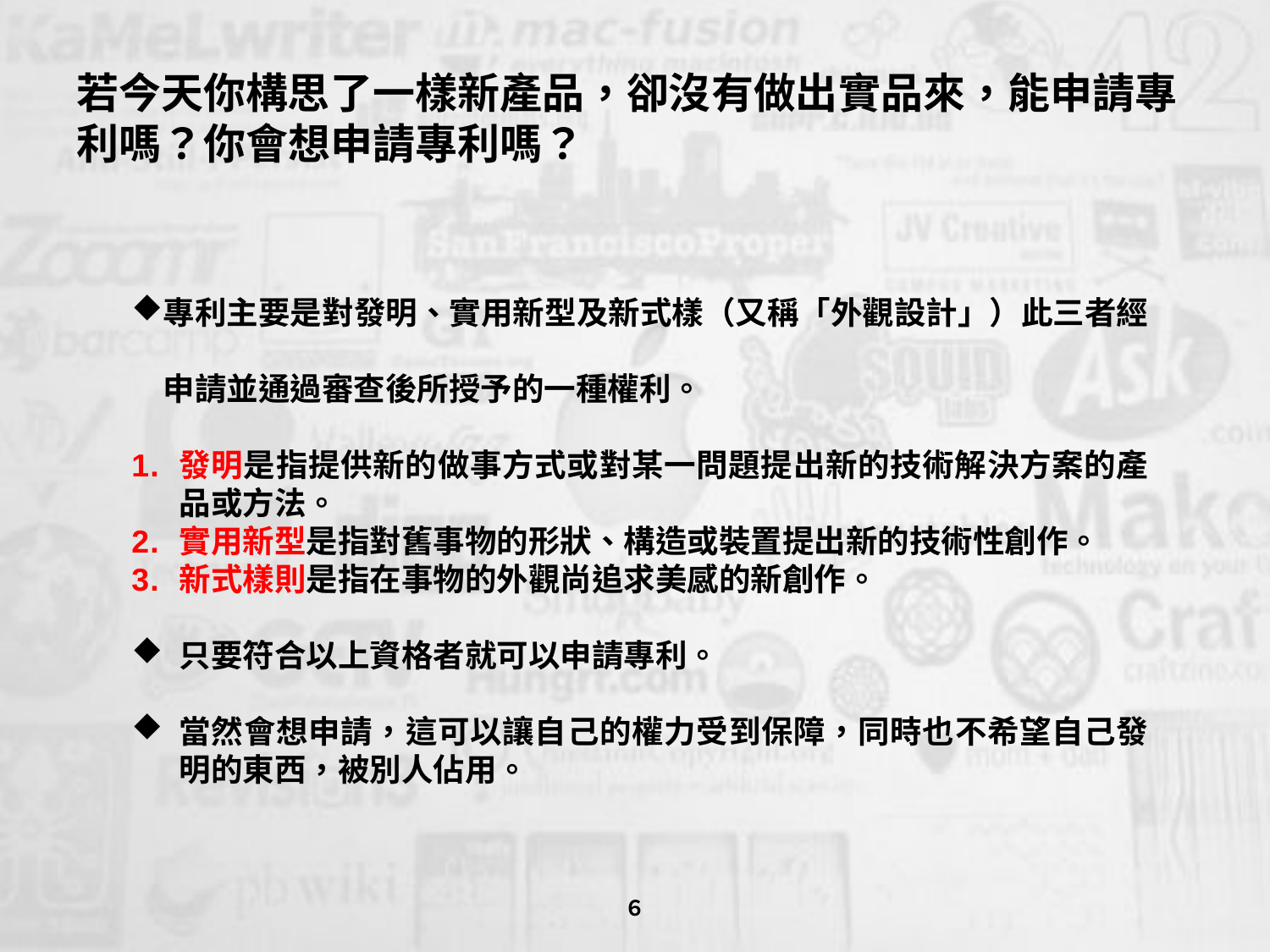

# 若今天你構思了一樣新產品，卻沒有做出實品來，能申請專利嗎？你會想申請專利嗎？

專利主要是對發明、實用新型及新式樣（又稱「外觀設計」）此三者經
　申請並通過審查後所授予的一種權利。

發明是指提供新的做事方式或對某一問題提出新的技術解決方案的產 品或方法。
實用新型是指對舊事物的形狀、構造或裝置提出新的技術性創作。
新式樣則是指在事物的外觀尚追求美感的新創作。

只要符合以上資格者就可以申請專利。

當然會想申請，這可以讓自己的權力受到保障，同時也不希望自己發明的東西，被別人佔用。

６